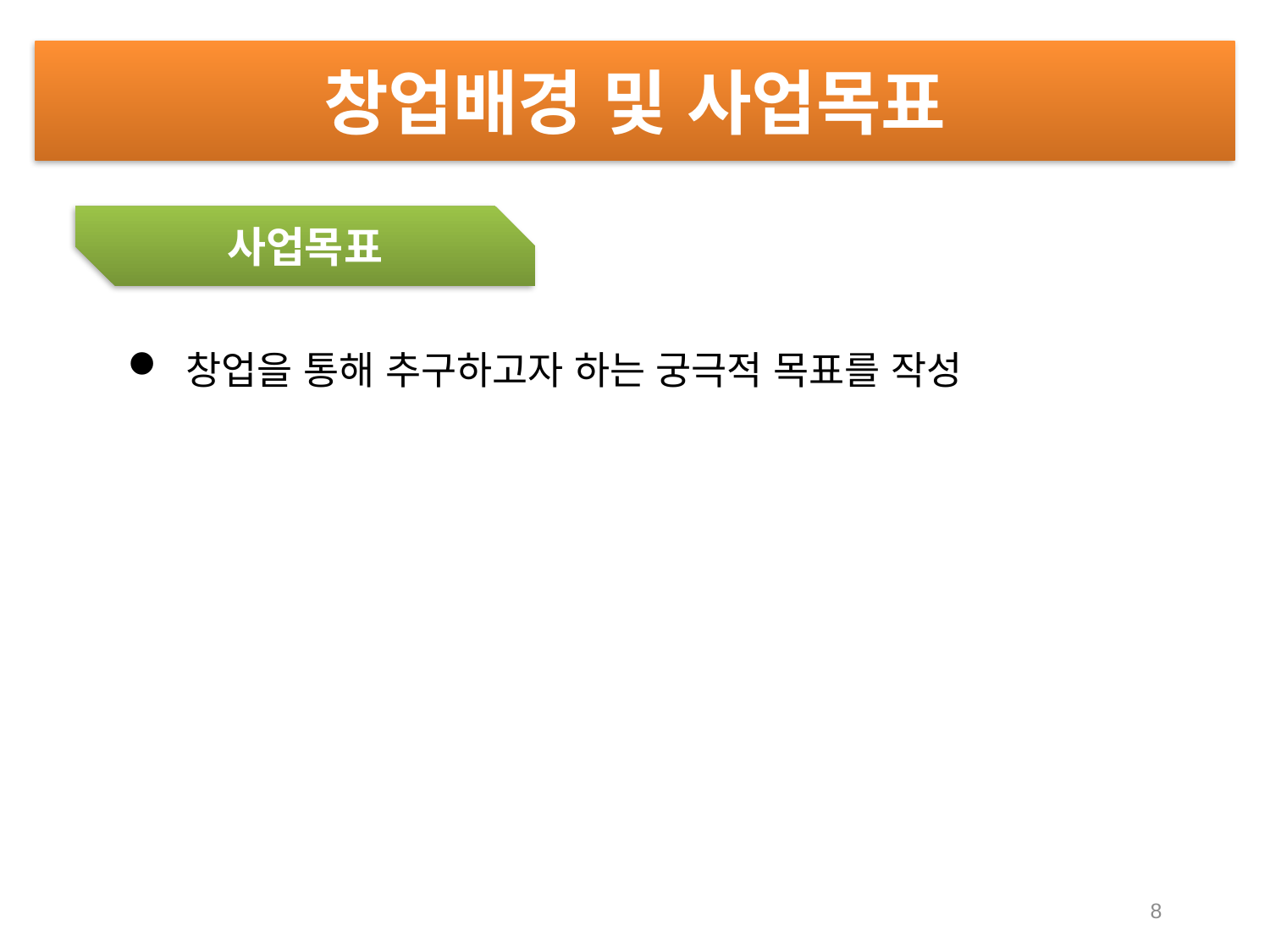

창업배경 및 사업목표
사업목표
 창업을 통해 추구하고자 하는 궁극적 목표를 작성
8